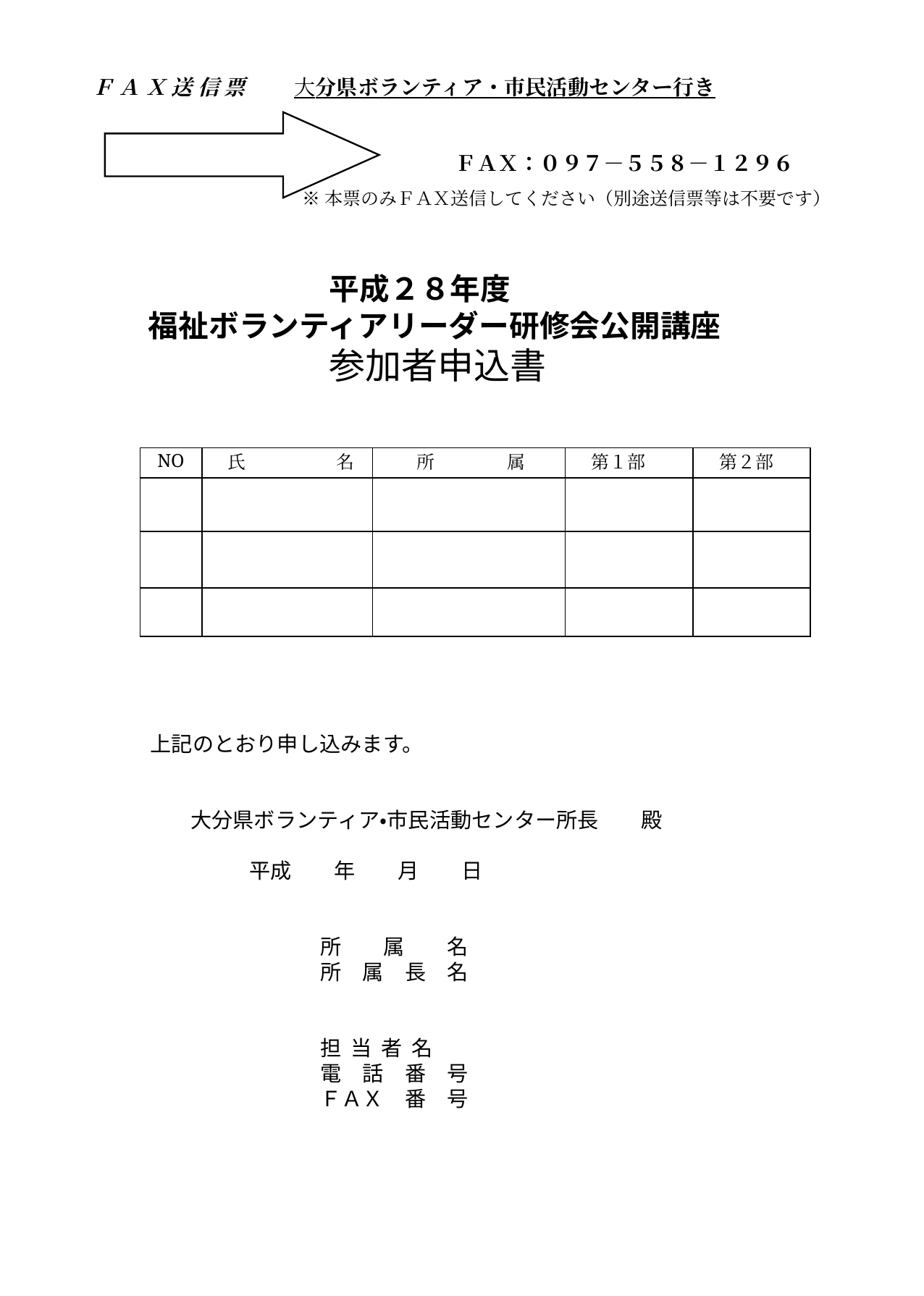

# Ｆ Ａ Ｘ 送 信 票         大分県ボランティア・市民活動センター行き 　　　　　　　　　　　　　　　　　　　 　　　　　　　　　　　　　　　　　　ＦＡＸ：０９７－５５８－１２９６

※本票のみＦＡＸ送信してください（別途送信票等は不要です）

　　　　　　　　平成２８年度
福祉ボランティアリーダー研修会公開講座
　　　　　参加者申込書

| NO | 氏　　　　　名 | 所　　　　属 | 第１部 | 第２部 |
| --- | --- | --- | --- | --- |
|  |  |  |  |  |
|  |  |  |  |  |
|  |  |  |  |  |
上記のとおり申し込みます。

   　大分県ボランティア・市民活動センター所長　　殿

                    平成　　年　　月　　日

                                   所　　属　　名
                                   所　属　長　名

                                   担  当  者  名
                                   電　話　番　号
                                   ＦＡＸ　番　号